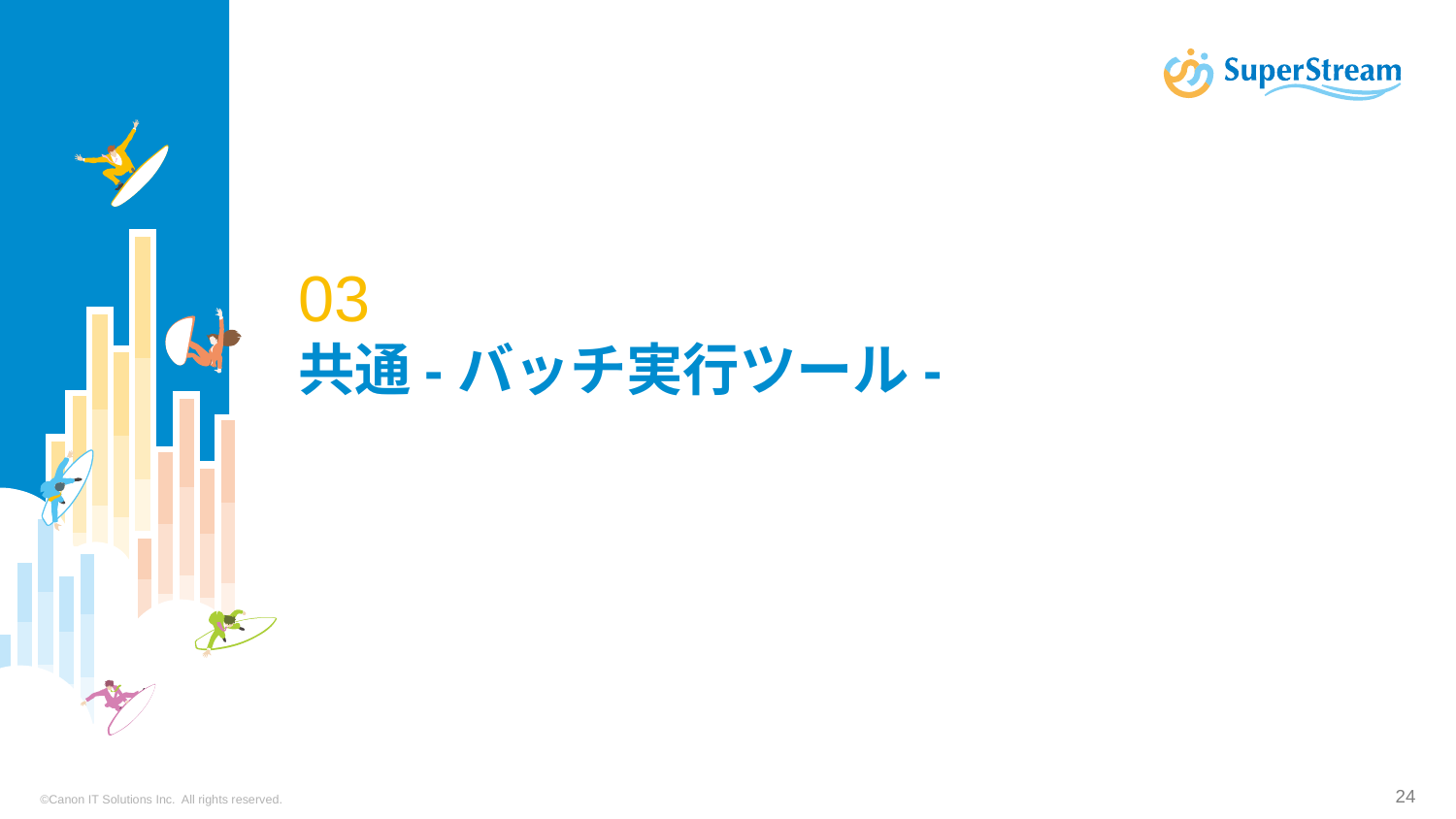

# 03 共通-バッチ実行ツール-
©Canon IT Solutions Inc.  All rights reserved.
24